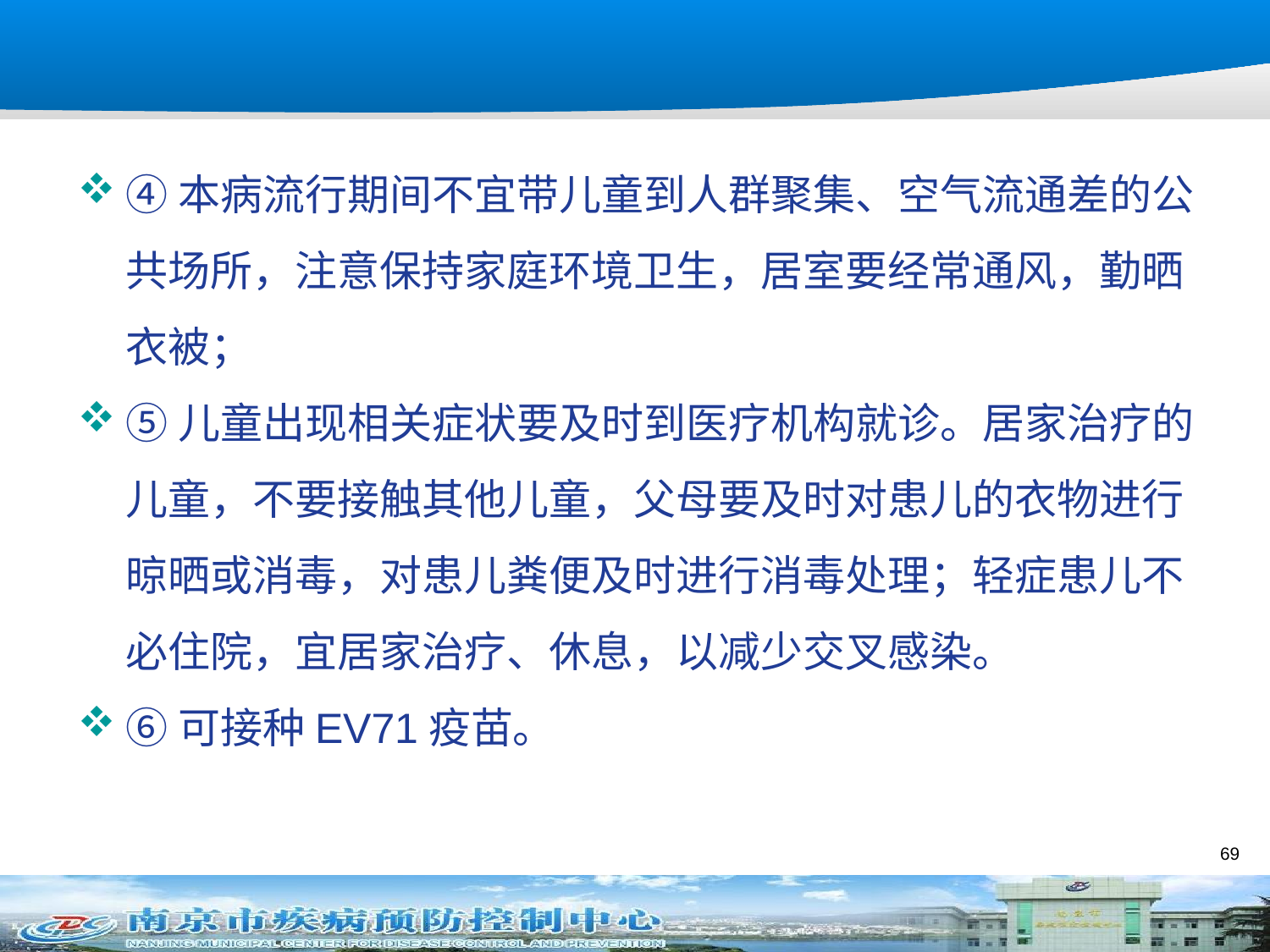

#
④本病流行期间不宜带儿童到人群聚集、空气流通差的公共场所，注意保持家庭环境卫生，居室要经常通风，勤晒衣被；
⑤儿童出现相关症状要及时到医疗机构就诊。居家治疗的儿童，不要接触其他儿童，父母要及时对患儿的衣物进行晾晒或消毒，对患儿粪便及时进行消毒处理；轻症患儿不必住院，宜居家治疗、休息，以减少交叉感染。
⑥可接种EV71疫苗。

69